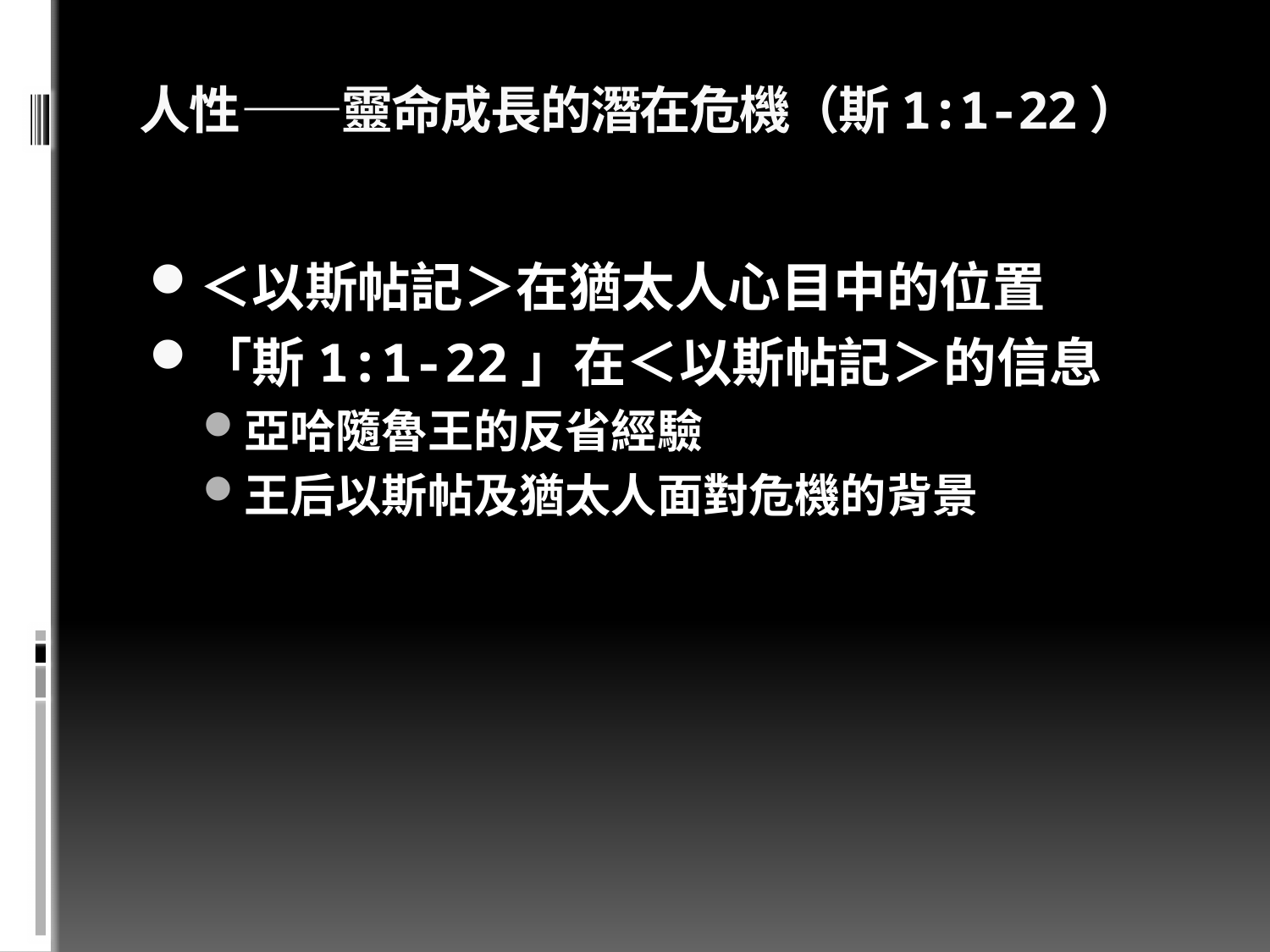

# 人性——靈命成長的潛在危機（斯1:1-22）
＜以斯帖記＞在猶太人心目中的位置
「斯1:1-22」在＜以斯帖記＞的信息
亞哈隨魯王的反省經驗
王后以斯帖及猶太人面對危機的背景